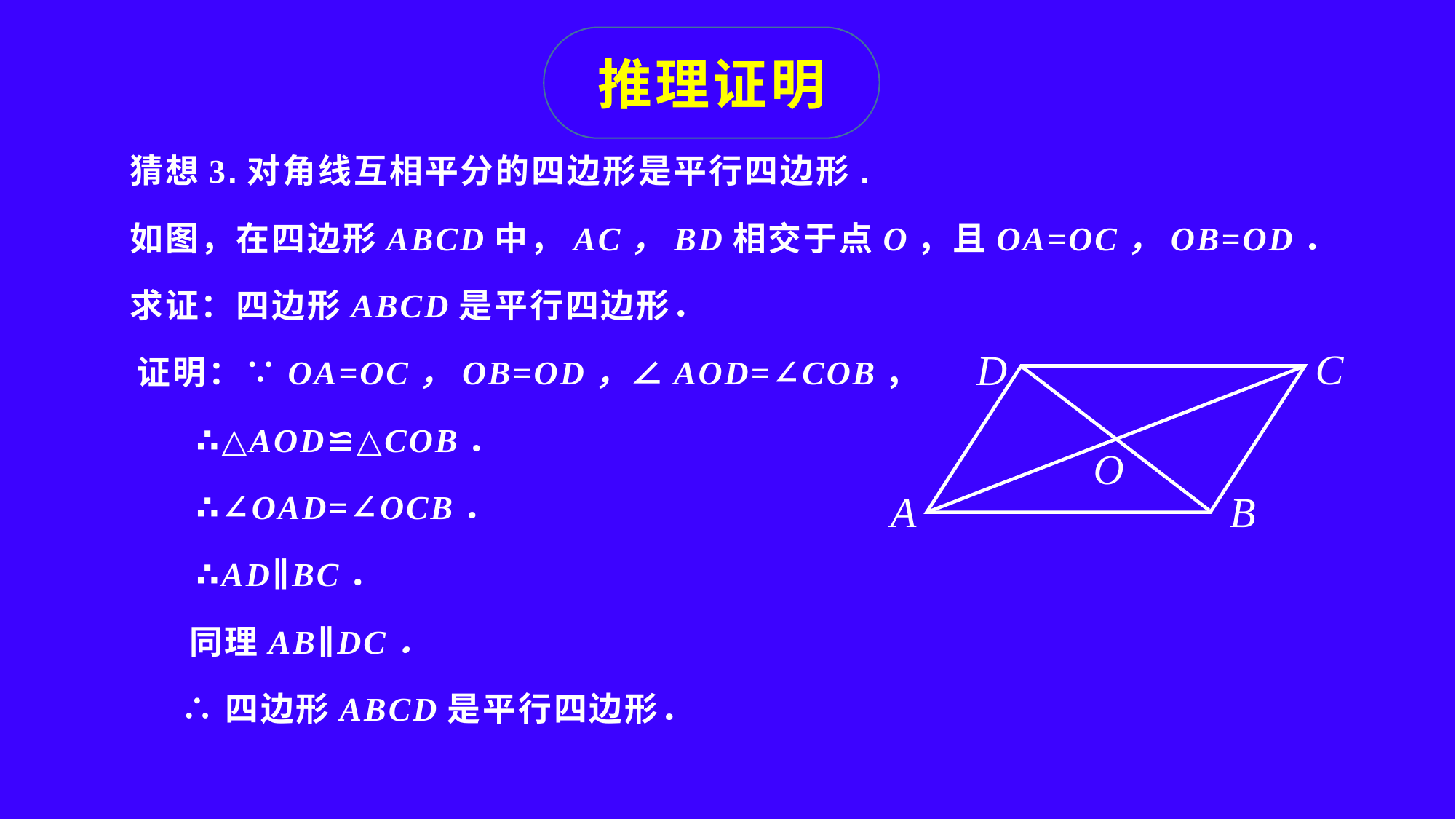

推理证明
   猜想3.对角线互相平分的四边形是平行四边形.
   如图，在四边形ABCD中，AC，BD相交于点O，且OA=OC，OB=OD．
   求证：四边形ABCD是平行四边形．
　 证明：∵OA=OC，OB=OD，∠AOD=∠COB，
         ∴△AOD≌△COB．
         ∴∠OAD=∠OCB．
         ∴AD∥BC．
         同理AB∥DC．
         ∴四边形ABCD是平行四边形．

C
D

A
B

O